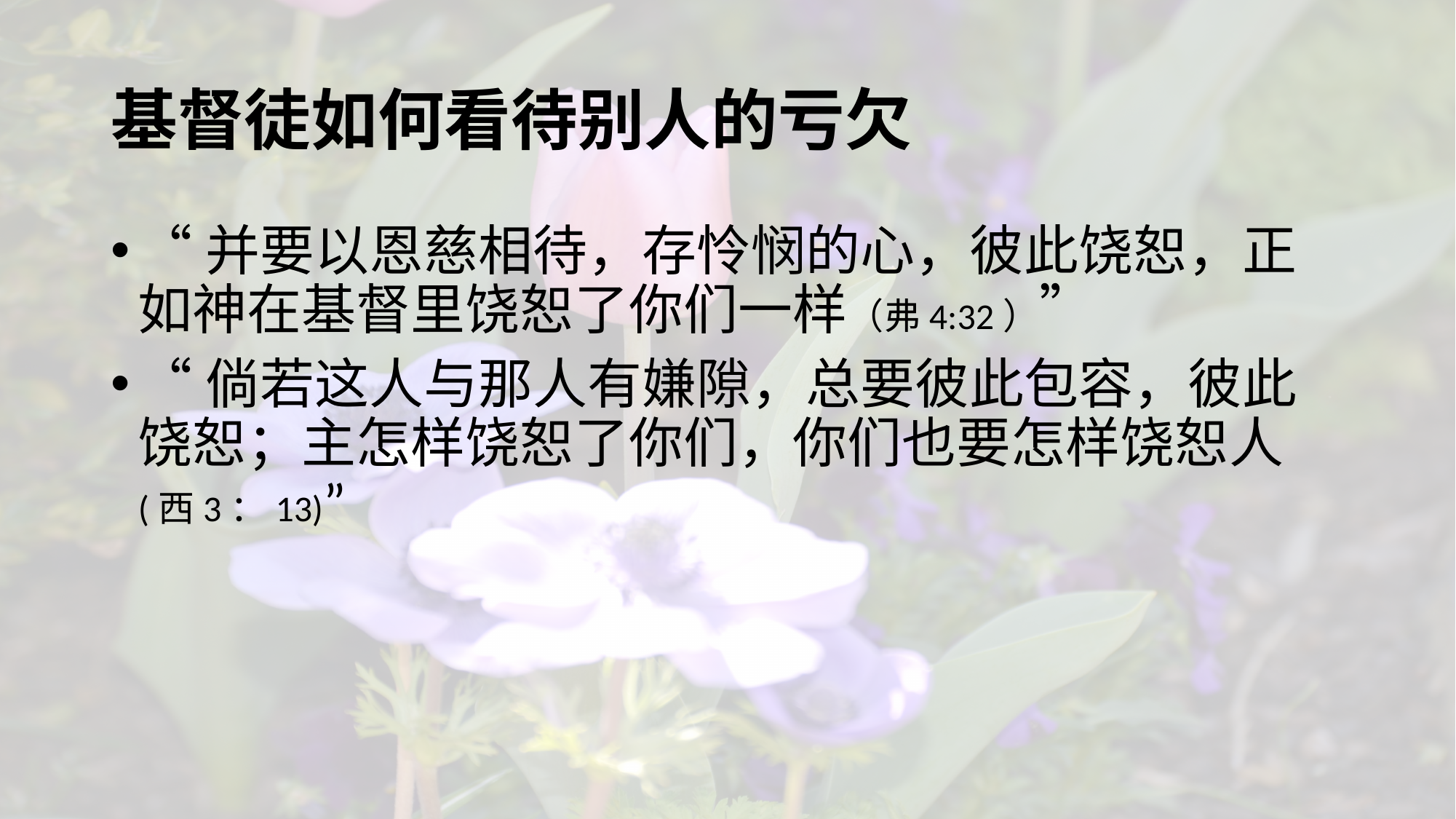

# 基督徒如何看待别人的亏欠
“并要以恩慈相待，存怜悯的心，彼此饶恕，正如神在基督里饶恕了你们一样（弗4:32）”
“倘若这人与那人有嫌隙，总要彼此包容，彼此饶恕；主怎样饶恕了你们，你们也要怎样饶恕人(西3：13)”